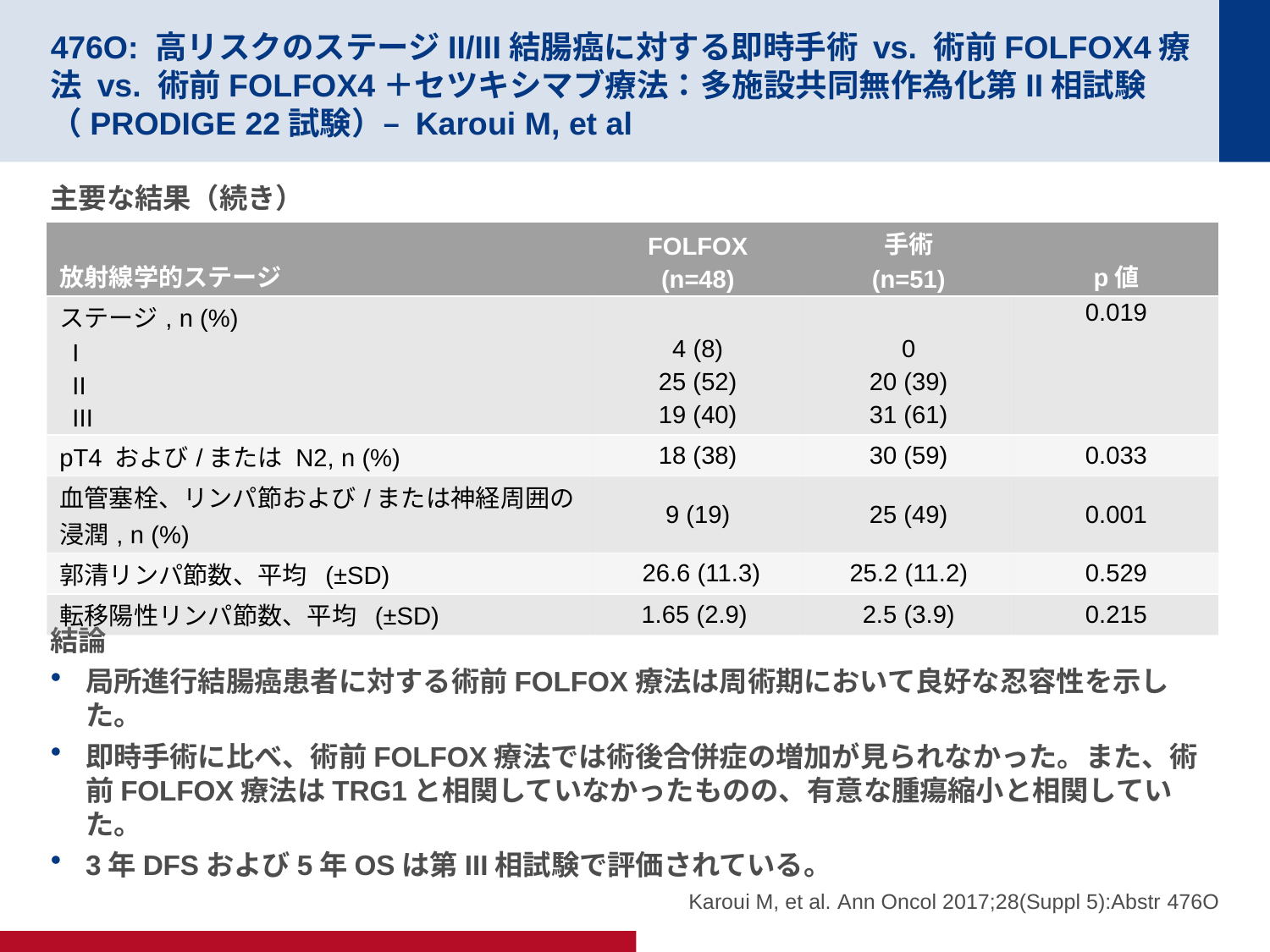

# 476O: 高リスクのステージII/III結腸癌に対する即時手術 vs. 術前FOLFOX4療法 vs. 術前FOLFOX4＋セツキシマブ療法：多施設共同無作為化第II相試験（PRODIGE 22試験）– Karoui M, et al
主要な結果（続き）
結論
局所進行結腸癌患者に対する術前FOLFOX療法は周術期において良好な忍容性を示した。
即時手術に比べ、術前FOLFOX療法では術後合併症の増加が見られなかった。また、術前FOLFOX療法はTRG1と相関していなかったものの、有意な腫瘍縮小と相関していた。
3年DFSおよび5年OSは第III相試験で評価されている。
| 放射線学的ステージ | FOLFOX (n=48) | 手術 (n=51) | p値 |
| --- | --- | --- | --- |
| ステージ, n (%) I II III | 4 (8) 25 (52) 19 (40) | 0 20 (39) 31 (61) | 0.019 |
| pT4 および/または N2, n (%) | 18 (38) | 30 (59) | 0.033 |
| 血管塞栓、リンパ節および/または神経周囲の浸潤, n (%) | 9 (19) | 25 (49) | 0.001 |
| 郭清リンパ節数、平均 (±SD) | 26.6 (11.3) | 25.2 (11.2) | 0.529 |
| 転移陽性リンパ節数、平均 (±SD) | 1.65 (2.9) | 2.5 (3.9) | 0.215 |
Karoui M, et al. Ann Oncol 2017;28(Suppl 5):Abstr 476O